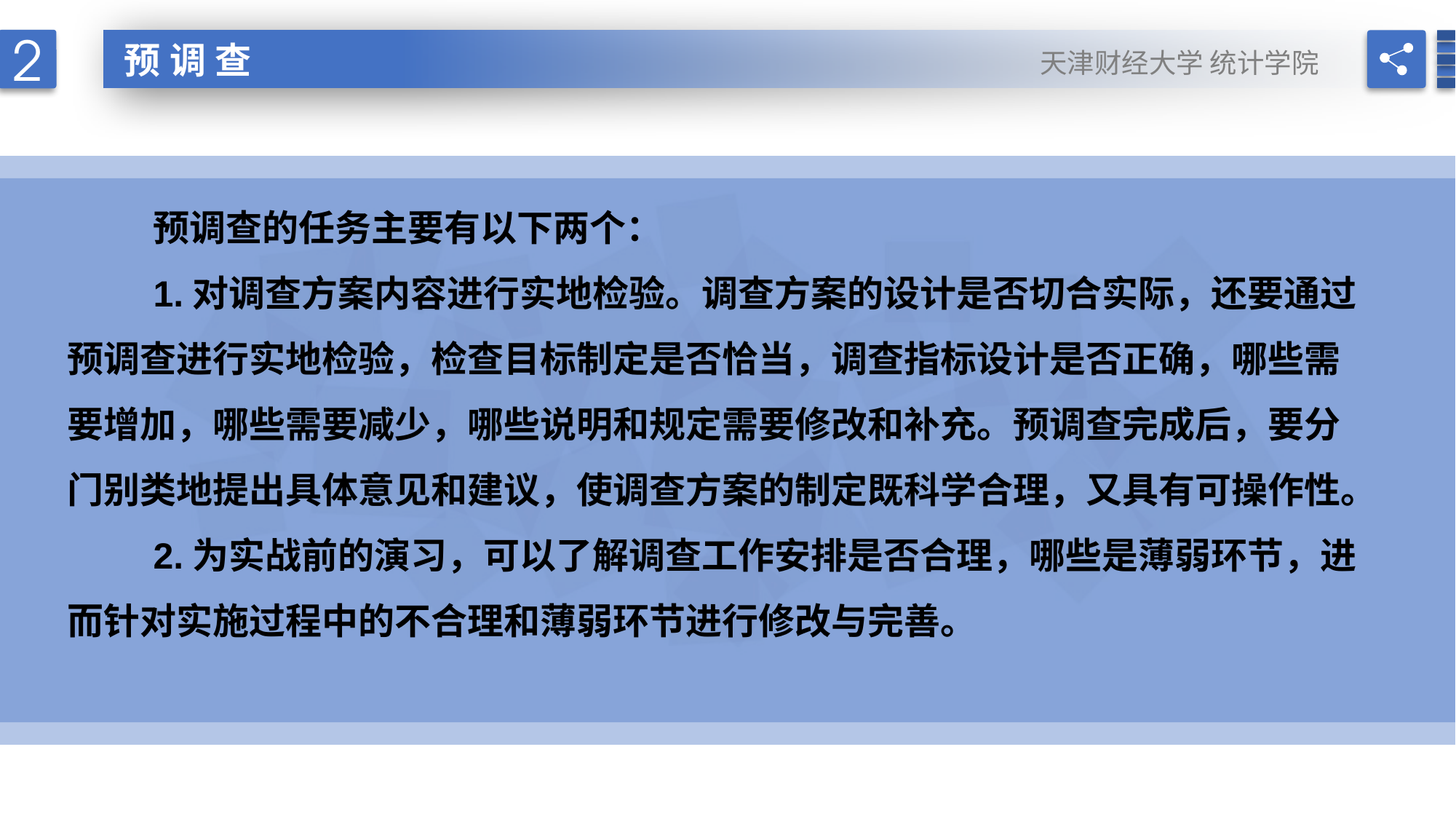

2

天津财经大学 统计学院

 预调查

预调查的任务主要有以下两个：
1.对调查方案内容进行实地检验。调查方案的设计是否切合实际，还要通过预调查进行实地检验，检查目标制定是否恰当，调查指标设计是否正确，哪些需要增加，哪些需要减少，哪些说明和规定需要修改和补充。预调查完成后，要分门别类地提出具体意见和建议，使调查方案的制定既科学合理，又具有可操作性。
2.为实战前的演习，可以了解调查工作安排是否合理，哪些是薄弱环节，进而针对实施过程中的不合理和薄弱环节进行修改与完善。